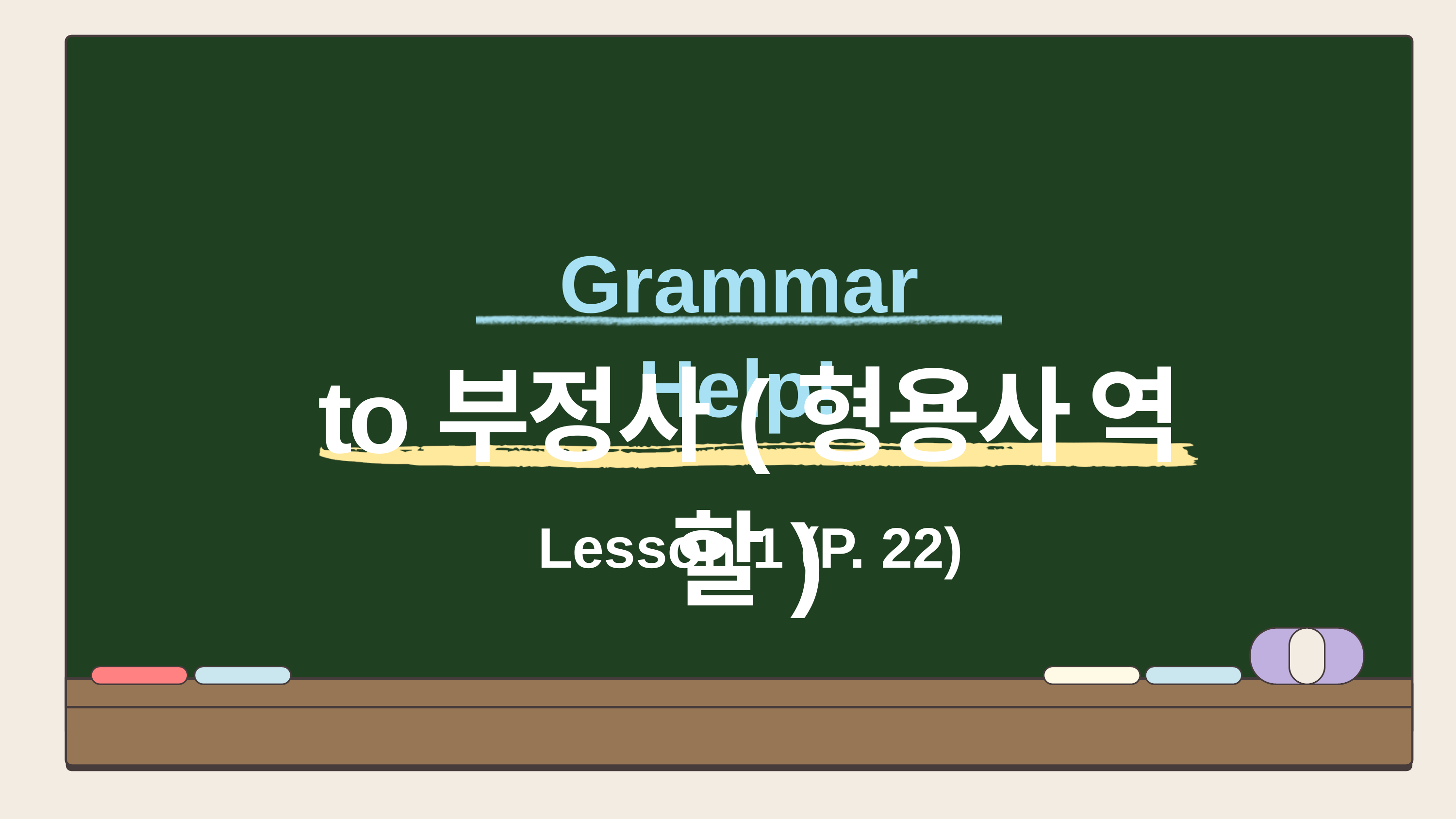

Grammar Help!

to부정사(형용사 역할)

Lesson 1 (P. 22)